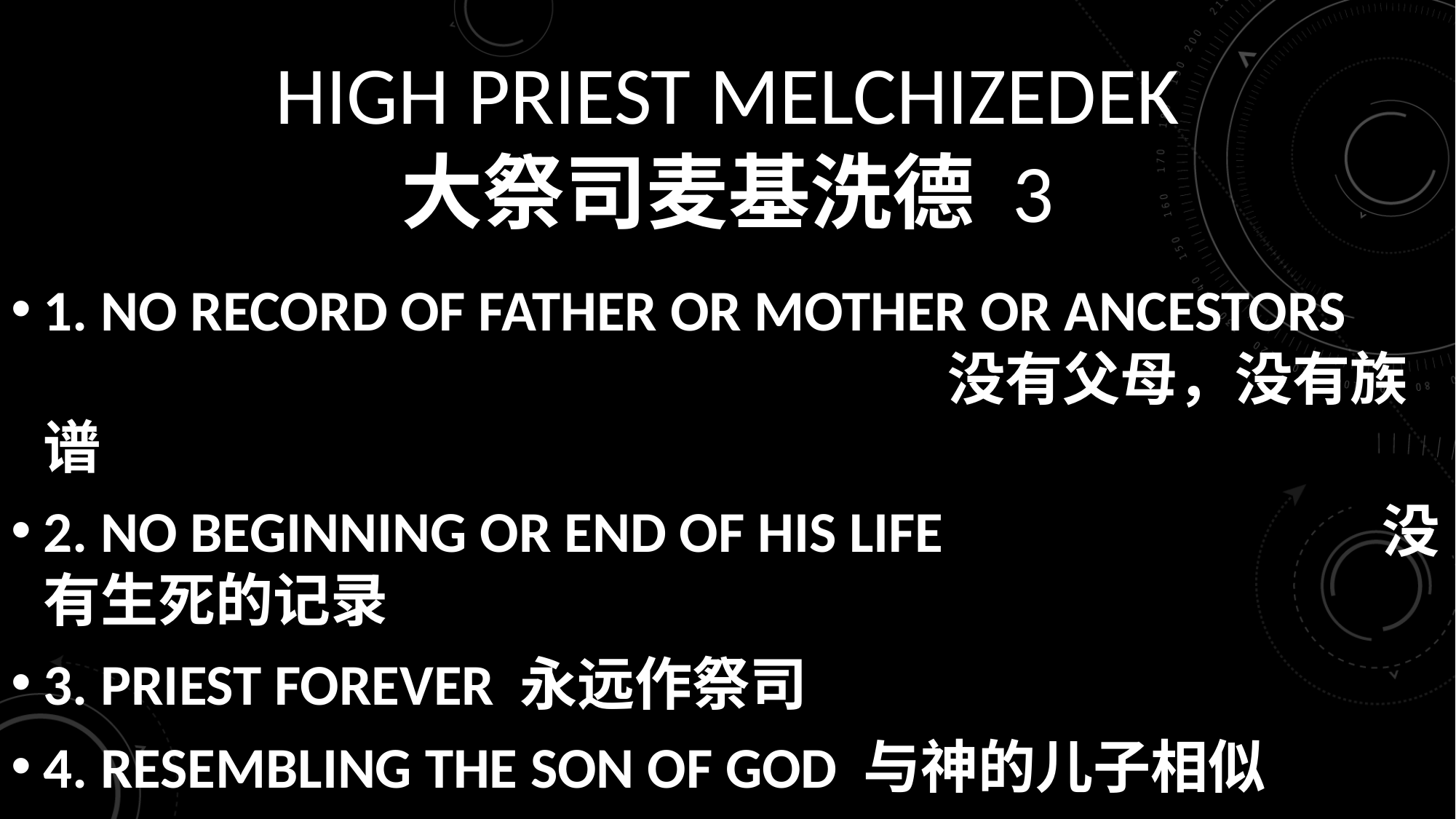

# HIGH PRIEST MELCHIZEDEK 大祭司麦基洗德 3
1. NO RECORD OF FATHER OR MOTHER OR ANCESTORS                                                                             没有父母，没有族谱
2. NO BEGINNING OR END OF HIS LIFE                                 没有生死的记录
3. PRIEST FOREVER 永远作祭司
4. RESEMBLING THE SON OF GOD 与神的儿子相似